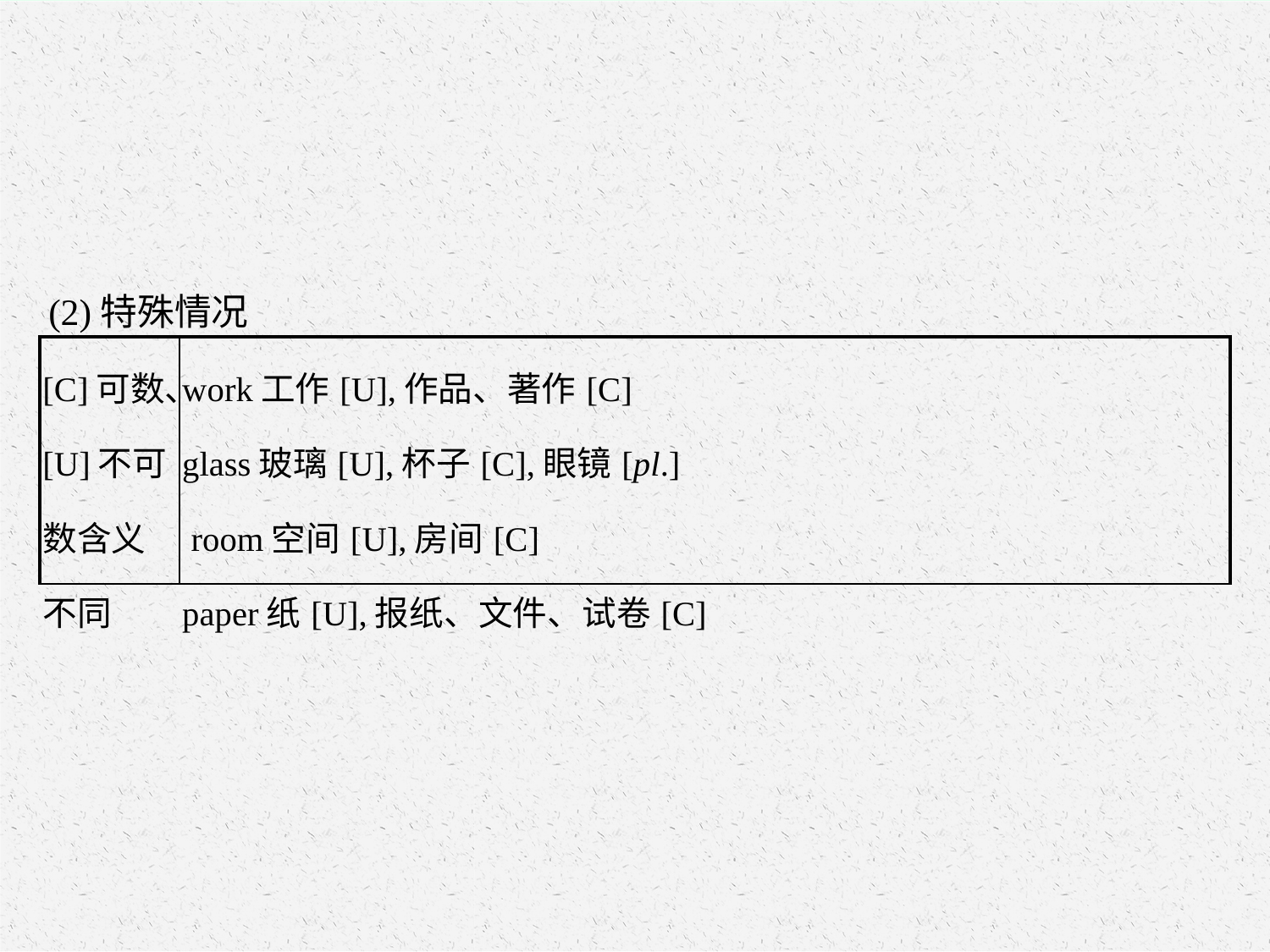

(2)特殊情况
| [C]可数、[U]不可数含义不同 | work工作[U],作品、著作[C] glass玻璃[U],杯子[C],眼镜[pl.] room空间[U],房间[C] paper纸[U],报纸、文件、试卷[C] |
| --- | --- |